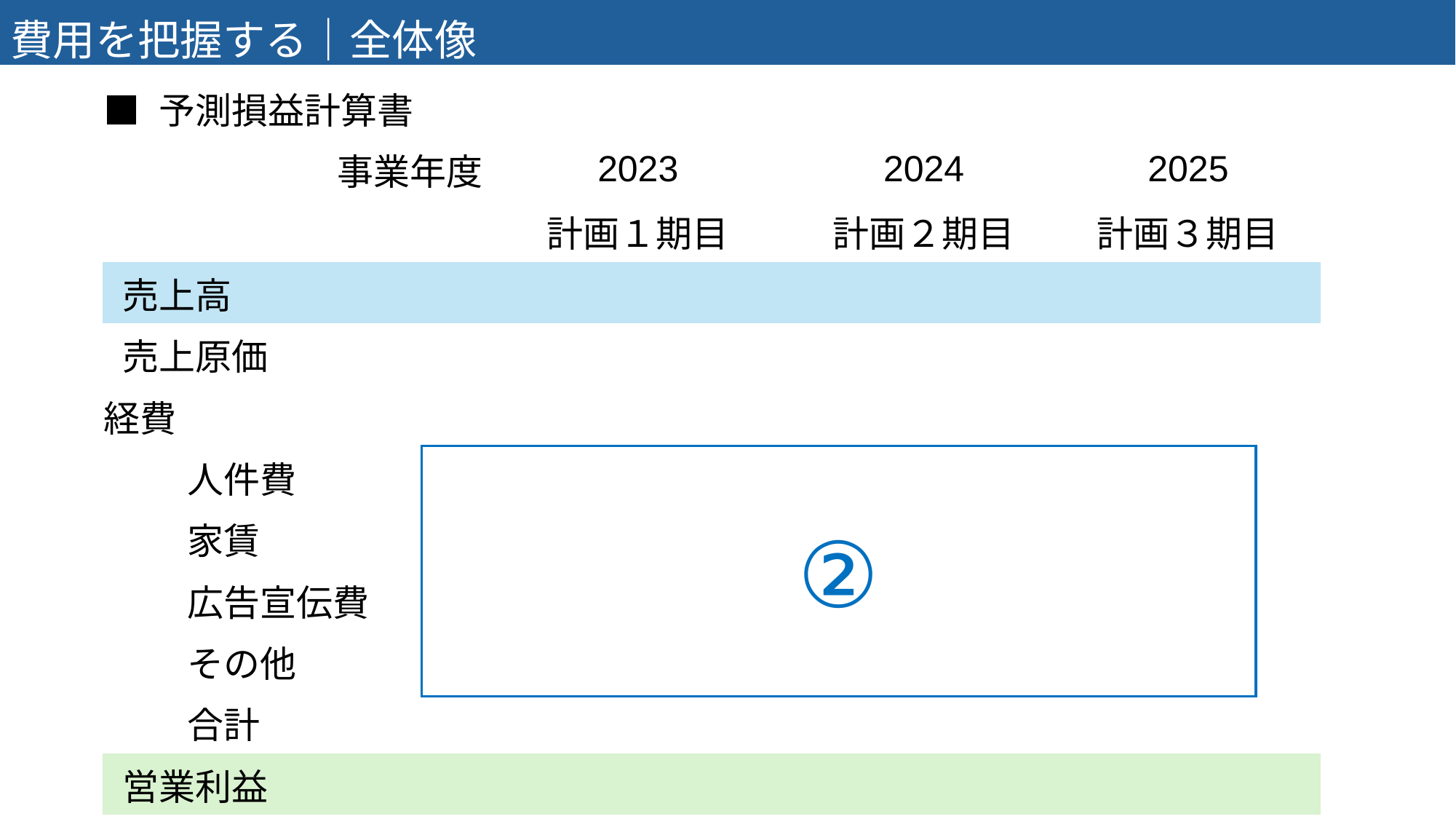

費用を把握する｜全体像
| ■ 予測損益計算書 |  |  |  |  |
| --- | --- | --- | --- | --- |
| 事業年度 |  | 2023 | 2024 | 2025 |
|  |  | 計画１期目 | 計画２期目 | 計画３期目 |
| 売上高 |  |  |  |  |
| 売上原価 |  |  |  |  |
| 経費 |  |  |  |  |
|  | 人件費 |  |  |  |
|  | 家賃 |  |  |  |
|  | 広告宣伝費 |  |  |  |
|  | その他 |  |  |  |
|  | 合計 |  |  |  |
| 営業利益 |  |  |  |  |

②